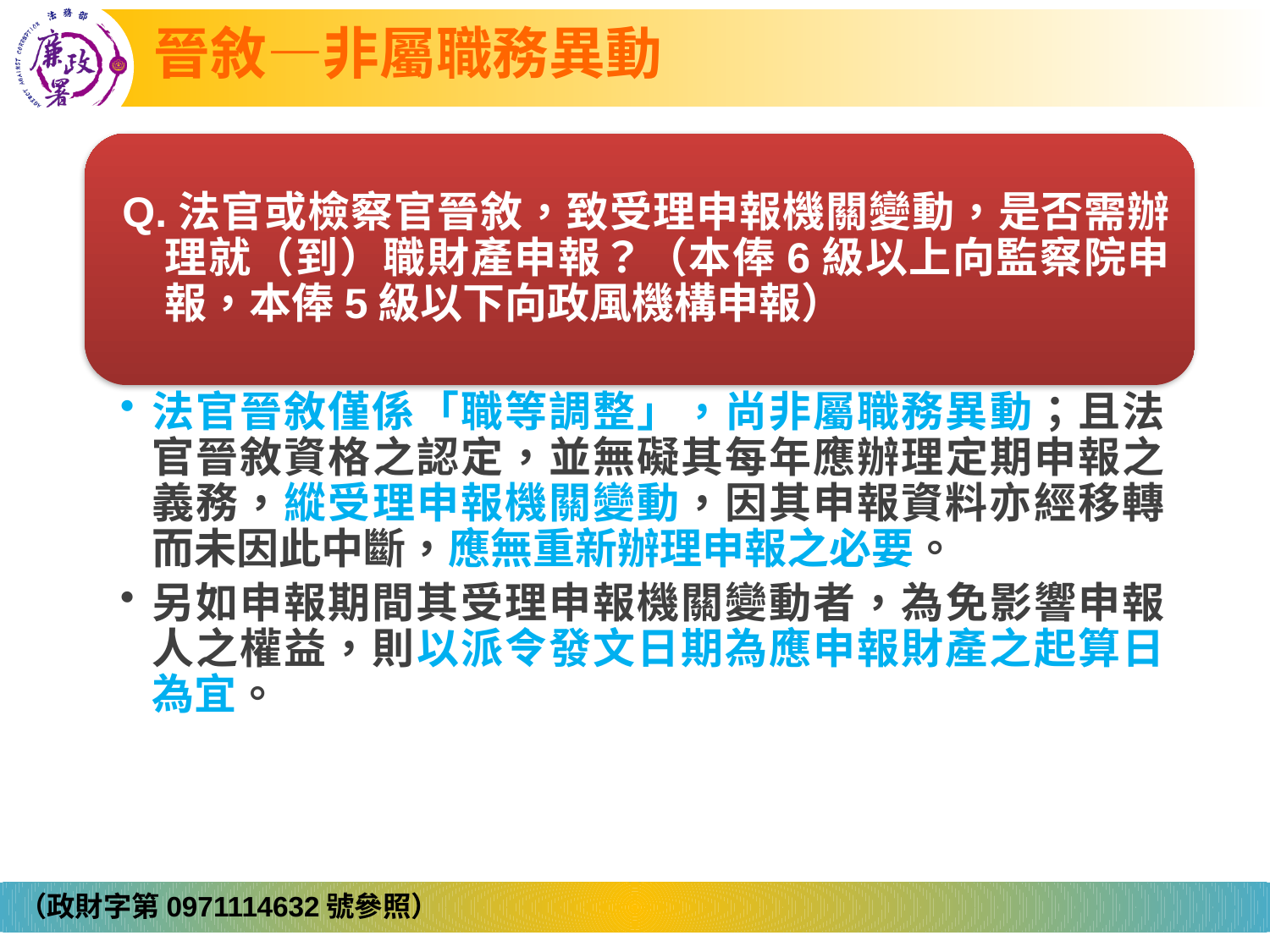

# 晉敘—非屬職務異動
Q.法官或檢察官晉敘，致受理申報機關變動，是否需辦理就（到）職財產申報？（本俸6級以上向監察院申報，本俸5級以下向政風機構申報）
法官晉敘僅係「職等調整」，尚非屬職務異動；且法官晉敘資格之認定，並無礙其每年應辦理定期申報之義務，縱受理申報機關變動，因其申報資料亦經移轉而未因此中斷，應無重新辦理申報之必要。
另如申報期間其受理申報機關變動者，為免影響申報人之權益，則以派令發文日期為應申報財產之起算日為宜。
（政財字第0971114632號參照）